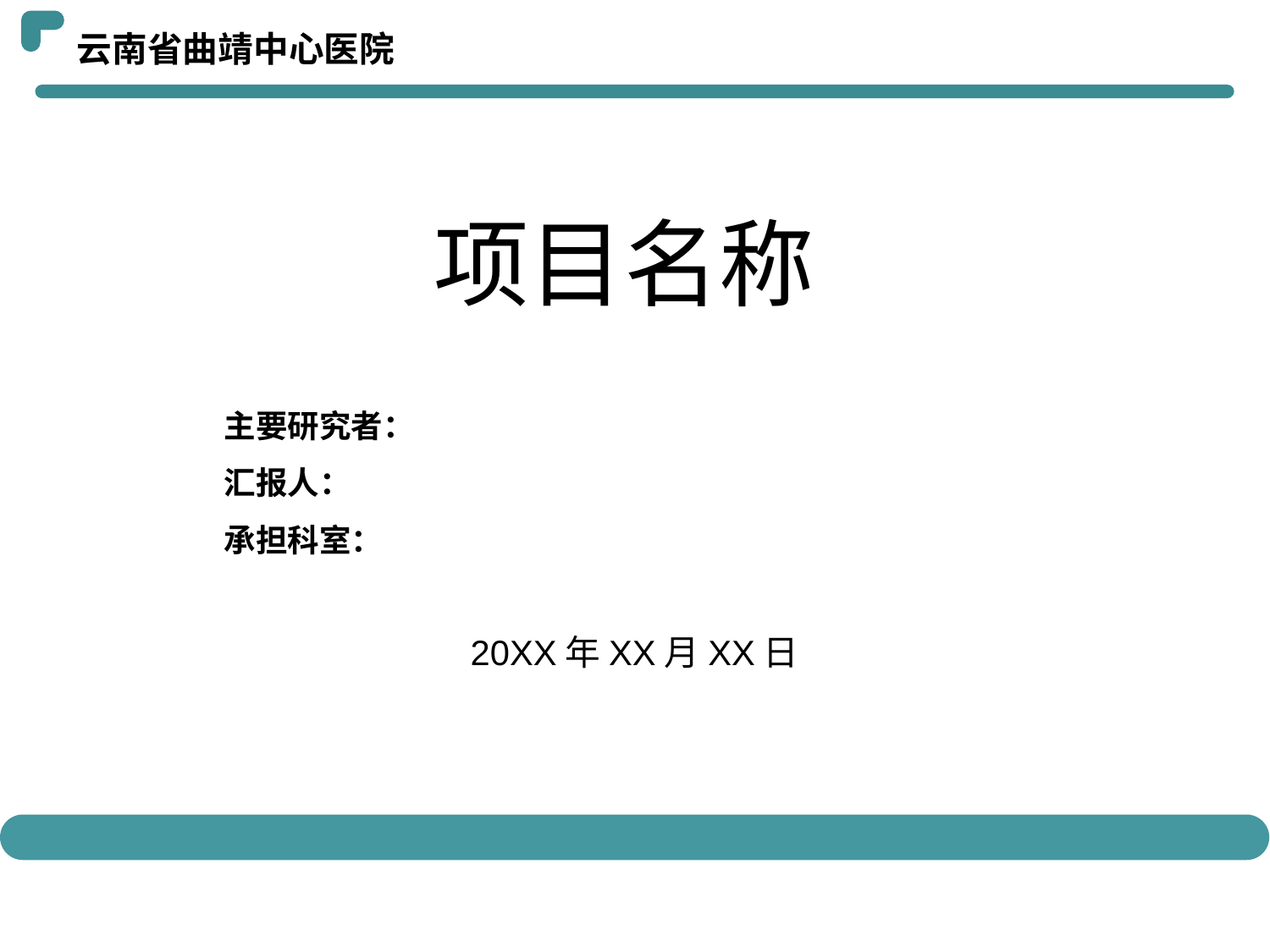

云南省曲靖中心医院
# 项目名称

主要研究者：
汇报人：
承担科室：
20XX年XX月XX日